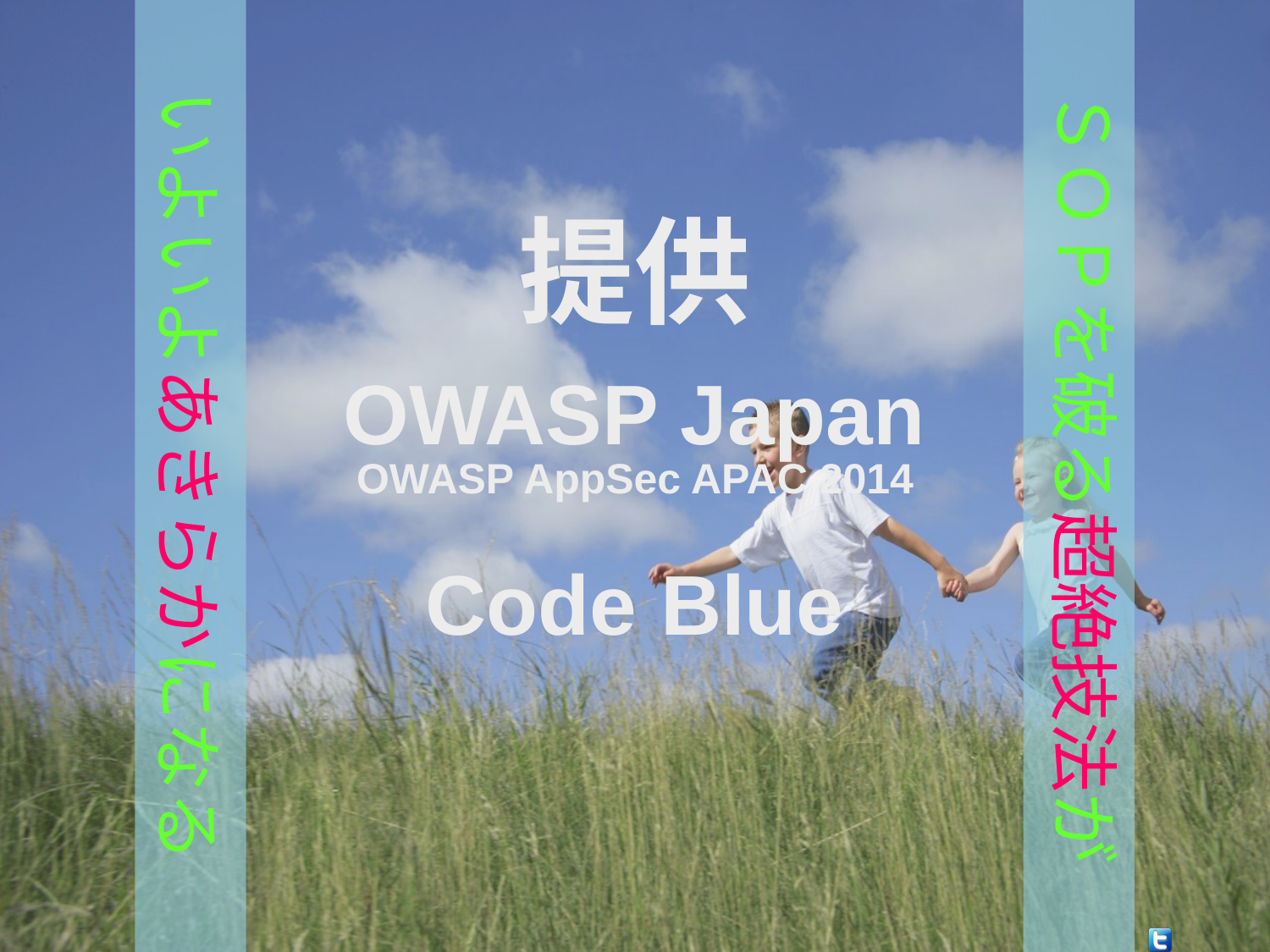

いよいよあきらかになる
ＳＯＰを破る超絶技法が
# 提供
OWASP Japan
OWASP AppSec APAC 2014
Code Blue